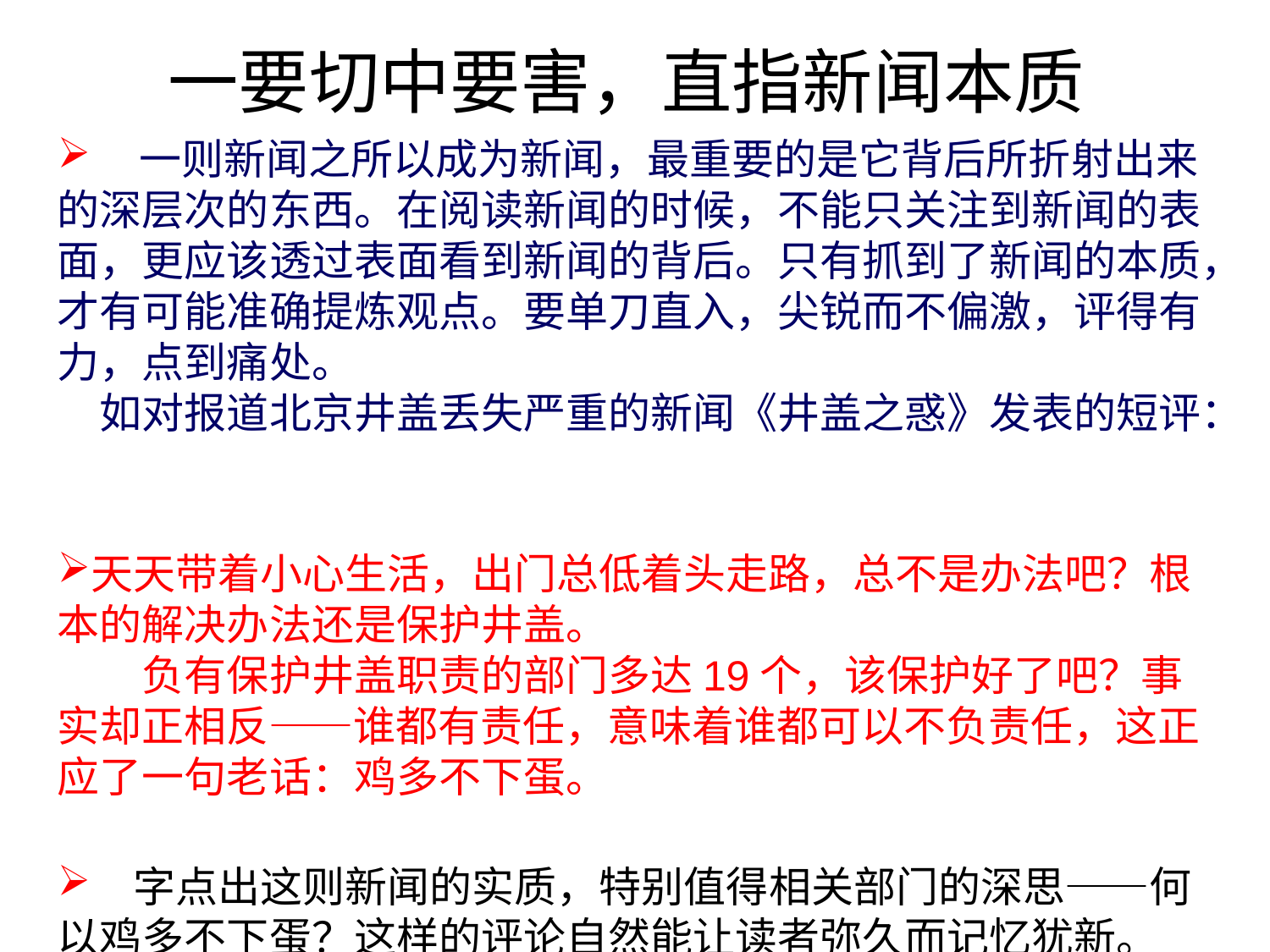

# 一要切中要害，直指新闻本质
    一则新闻之所以成为新闻，最重要的是它背后所折射出来的深层次的东西。在阅读新闻的时候，不能只关注到新闻的表面，更应该透过表面看到新闻的背后。只有抓到了新闻的本质，才有可能准确提炼观点。要单刀直入，尖锐而不偏激，评得有力，点到痛处。
　如对报道北京井盖丢失严重的新闻《井盖之惑》发表的短评：
天天带着小心生活，出门总低着头走路，总不是办法吧？根本的解决办法还是保护井盖。
　　负有保护井盖职责的部门多达19个，该保护好了吧？事实却正相反——谁都有责任，意味着谁都可以不负责任，这正应了一句老话：鸡多不下蛋。
百字点出这则新闻的实质，特别值得相关部门的深思——何以鸡多不下蛋？这样的评论自然能让读者弥久而记忆犹新。